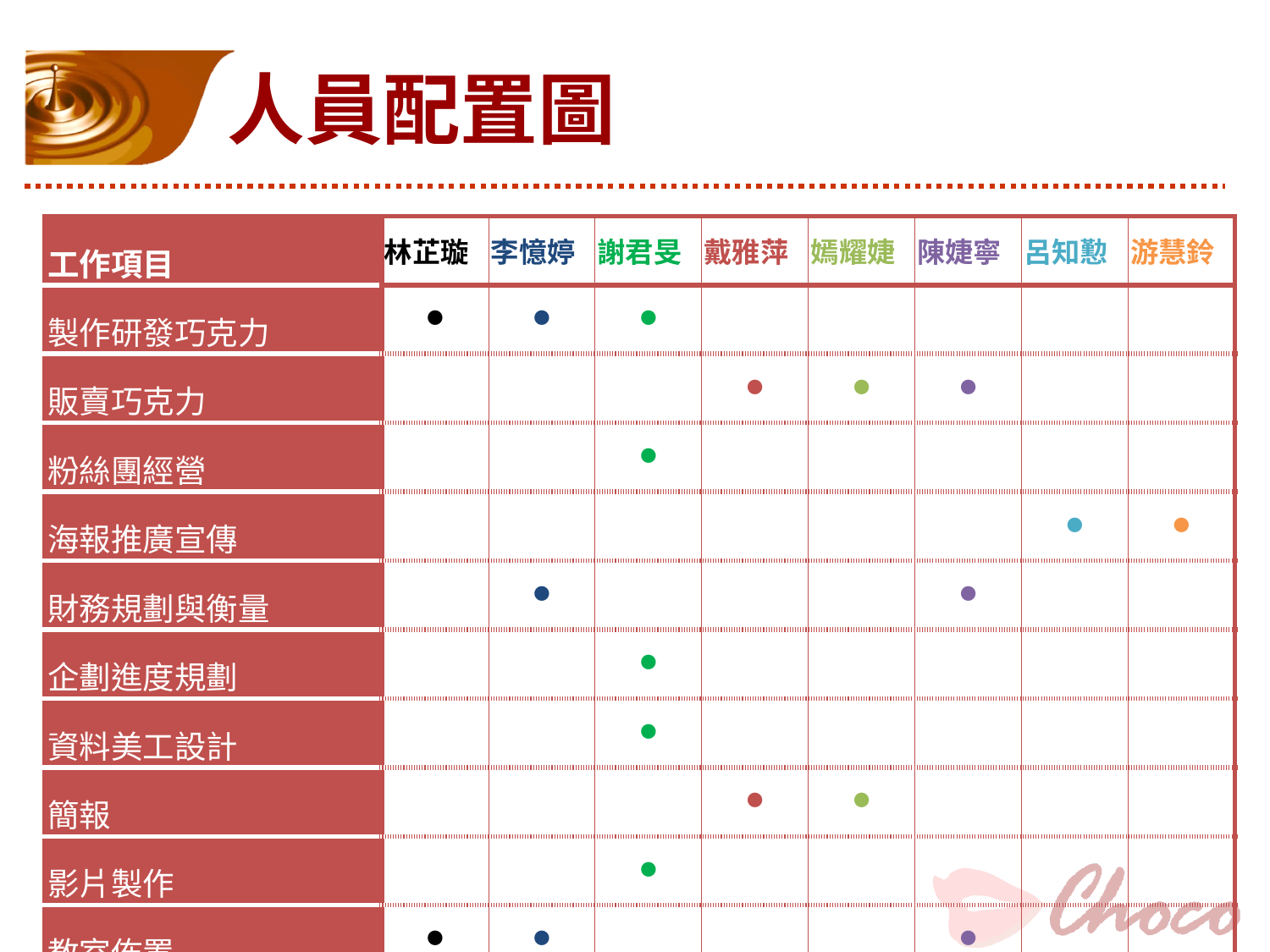

# 人員配置圖
| 工作項目 | 林芷璇 | 李憶婷 | 謝君旻 | 戴雅萍 | 嫣耀婕 | 陳婕寧 | 呂知懃 | 游慧鈴 |
| --- | --- | --- | --- | --- | --- | --- | --- | --- |
| 製作研發巧克力 | ● | ● | ● |  |  |  |  |  |
| 販賣巧克力 |  |  |  | ● | ● | ● |  |  |
| 粉絲團經營 |  |  | ● |  |  |  |  |  |
| 海報推廣宣傳 |  |  |  |  |  |  | ● | ● |
| 財務規劃與衡量 |  | ● |  |  |  | ● |  |  |
| 企劃進度規劃 |  |  | ● |  |  |  |  |  |
| 資料美工設計 |  |  | ● |  |  |  |  |  |
| 簡報 |  |  |  | ● | ● |  |  |  |
| 影片製作 |  |  | ● |  |  |  |  |  |
| 教室佈置 | ● | ● |  |  |  | ● |  |  |
| 執行摘要組別牌製作 |  |  |  |  |  |  | ● | ● |